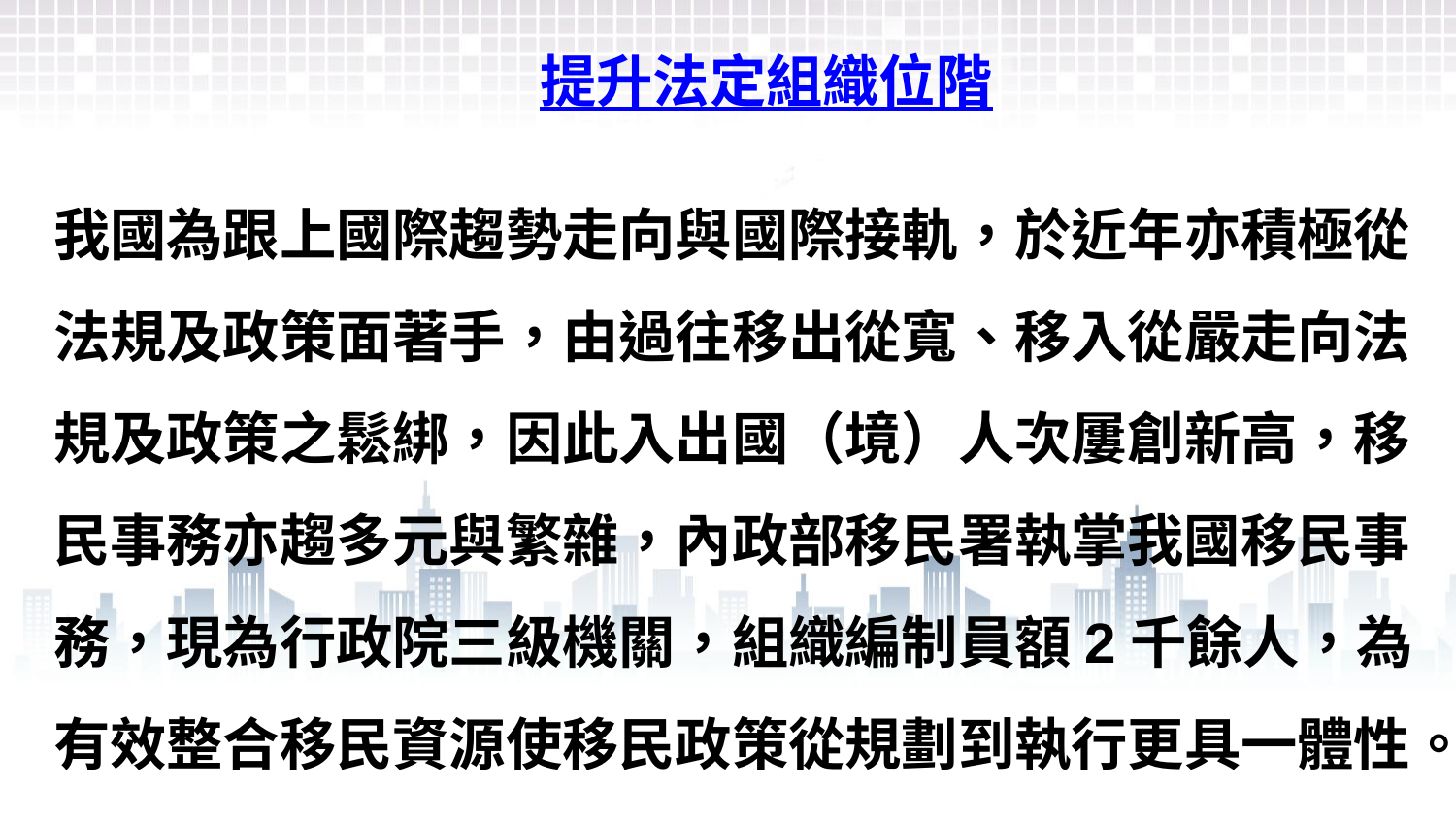

提升法定組織位階
我國為跟上國際趨勢走向與國際接軌，於近年亦積極從法規及政策面著手，由過往移出從寬、移入從嚴走向法規及政策之鬆綁，因此入出國（境）人次屢創新高，移民事務亦趨多元與繁雜，內政部移民署執掌我國移民事務，現為行政院三級機關，組織編制員額2千餘人，為有效整合移民資源使移民政策從規劃到執行更具一體性。